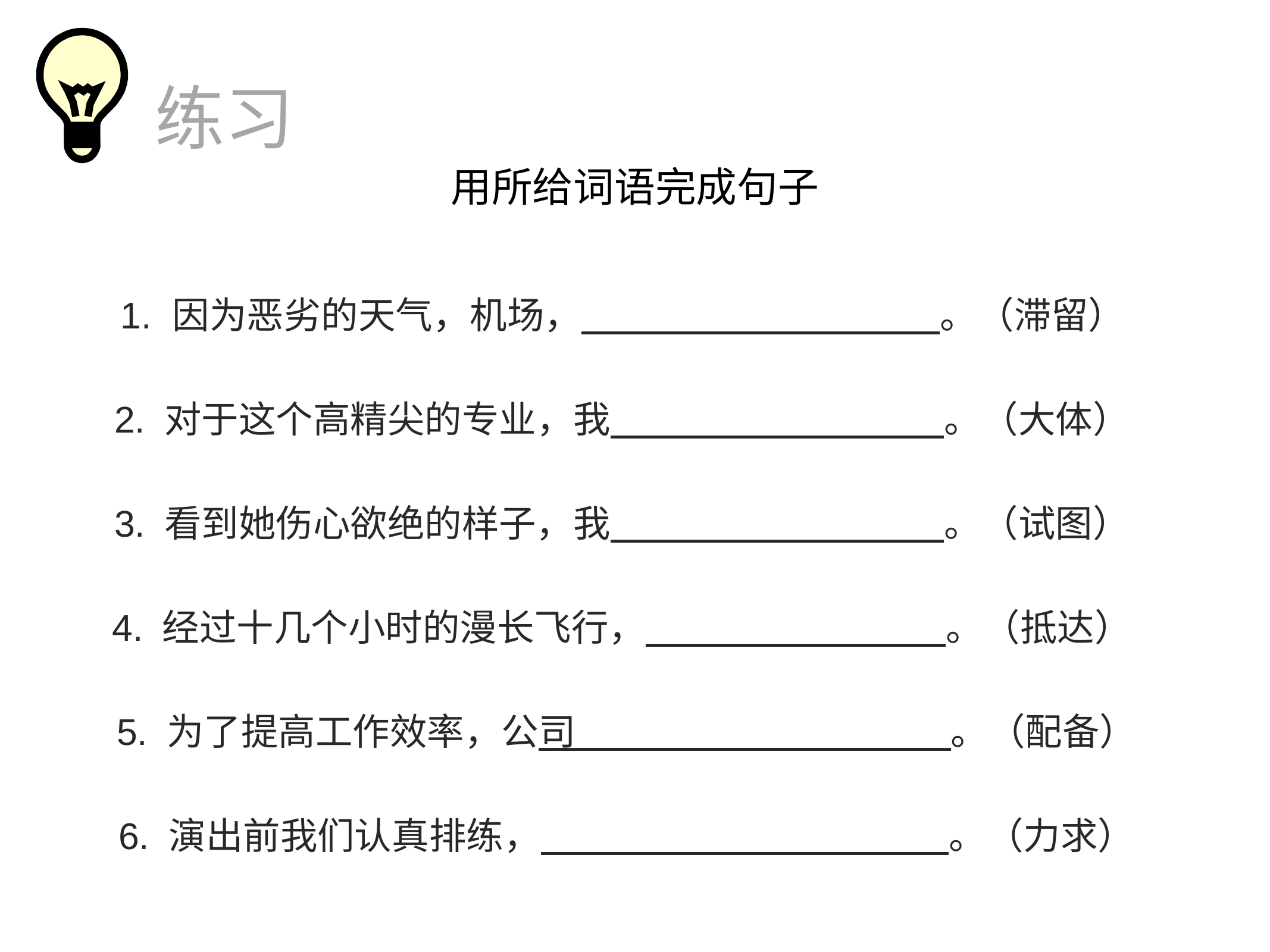

练习
用所给词语完成句子
因为恶劣的天气，机场，                                           。（滞留）
2. 对于这个高精尖的专业，我                                        。（大体）
3. 看到她伤心欲绝的样子，我                                        。（试图）
4. 经过十几个小时的漫长飞行，                                    。（抵达）
5. 为了提高工作效率，公司                                             。（配备）
6. 演出前我们认真排练，                                                 。（力求）